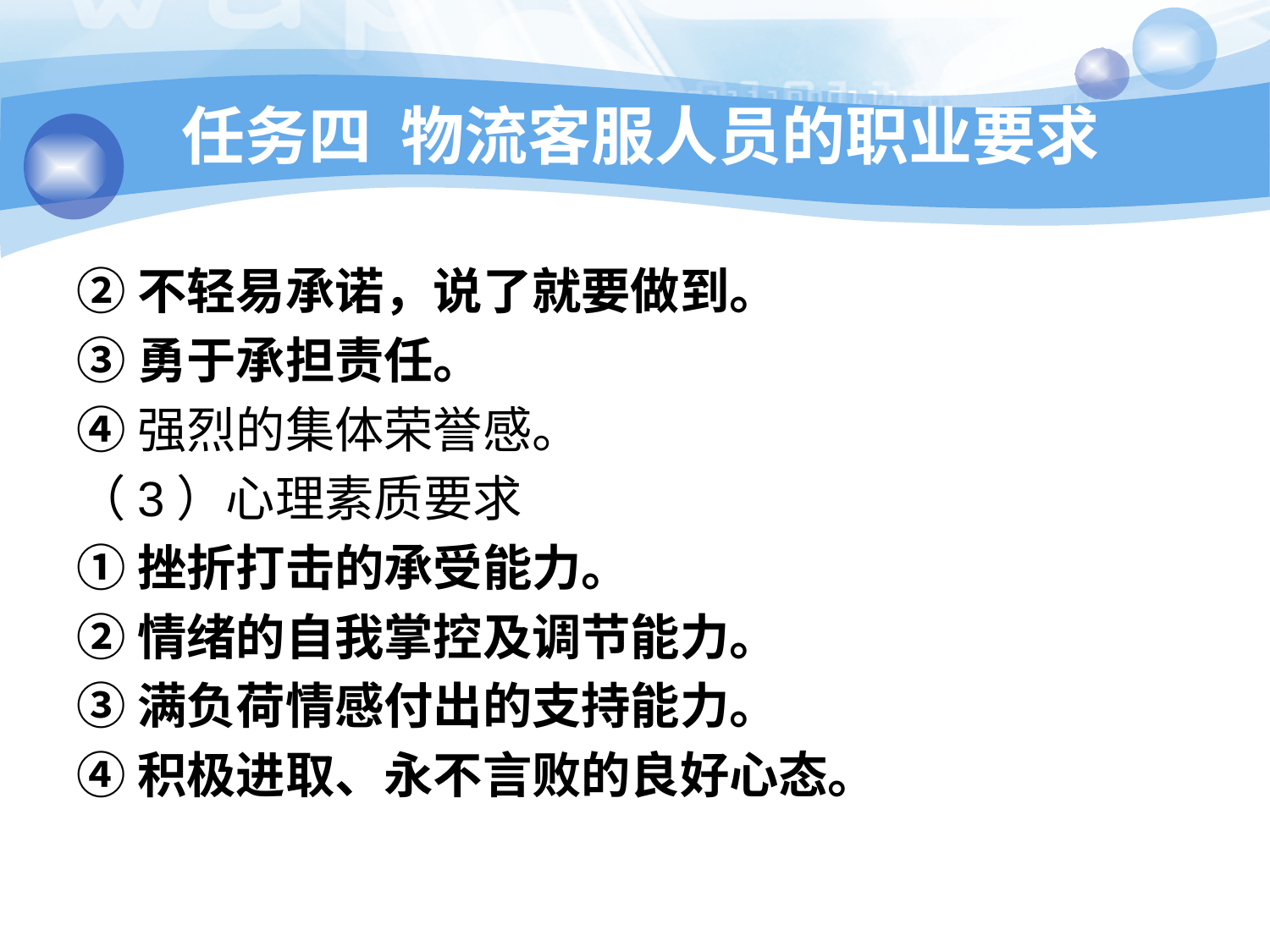

# 任务四  物流客服人员的职业要求
②不轻易承诺，说了就要做到。
③勇于承担责任。
④强烈的集体荣誉感。
（3）心理素质要求
①挫折打击的承受能力。
②情绪的自我掌控及调节能力。
③满负荷情感付出的支持能力。
④积极进取、永不言败的良好心态。